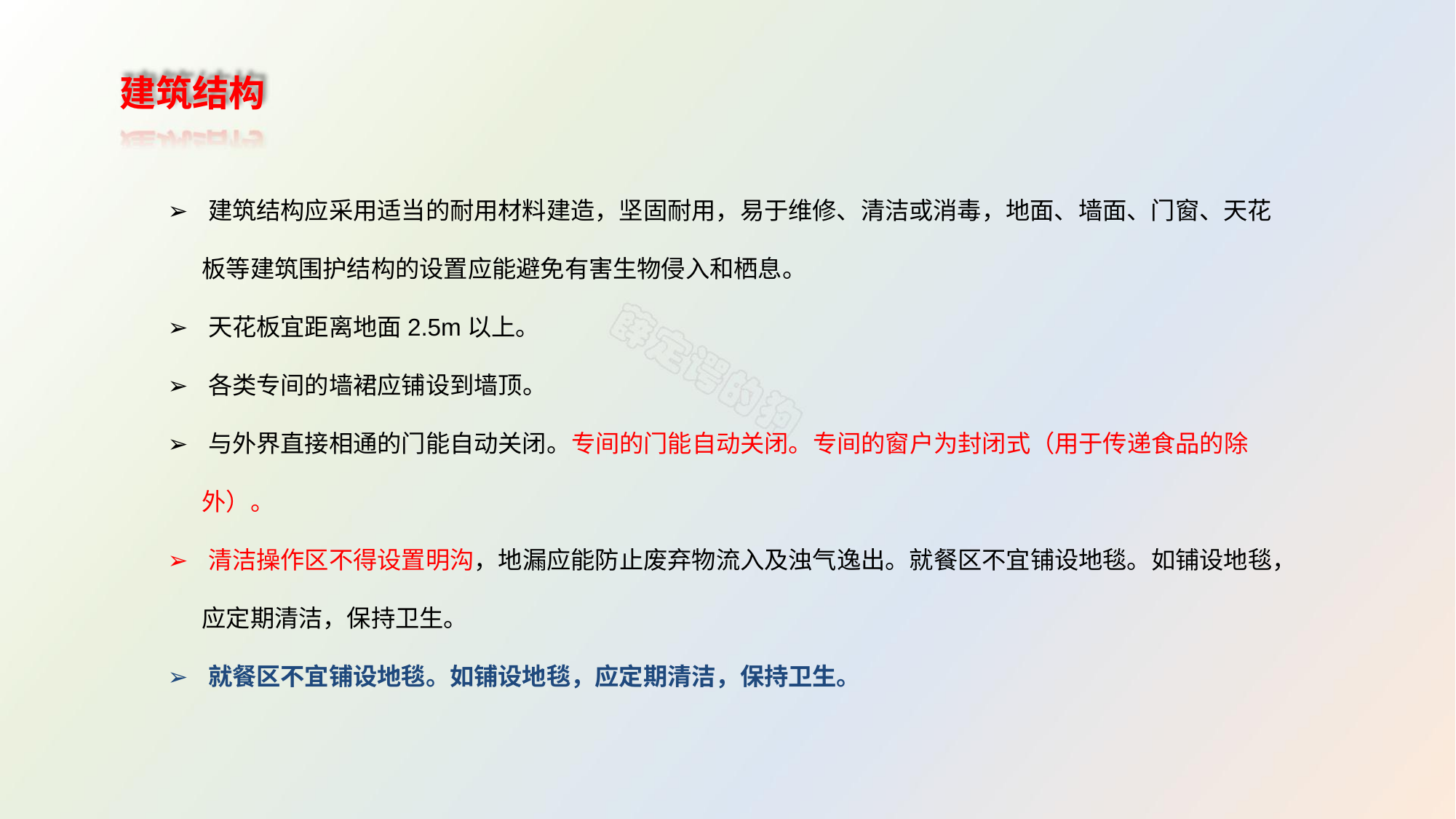

建筑结构
➢ 建筑结构应采用适当的耐用材料建造，坚固耐用，易于维修、清洁或消毒，地面、墙面、门窗、天花
板等建筑围护结构的设置应能避免有害生物侵入和栖息。
➢ 天花板宜距离地面2.5m以上。
➢ 各类专间的墙裙应铺设到墙顶。
➢ 与外界直接相通的门能自动关闭。专间的门能自动关闭。专间的窗户为封闭式（用于传递食品的除
外）。
➢ 清洁操作区不得设置明沟，地漏应能防止废弃物流入及浊气逸出。就餐区不宜铺设地毯。如铺设地毯，
应定期清洁，保持卫生。
➢ 就餐区不宜铺设地毯。如铺设地毯，应定期清洁，保持卫生。